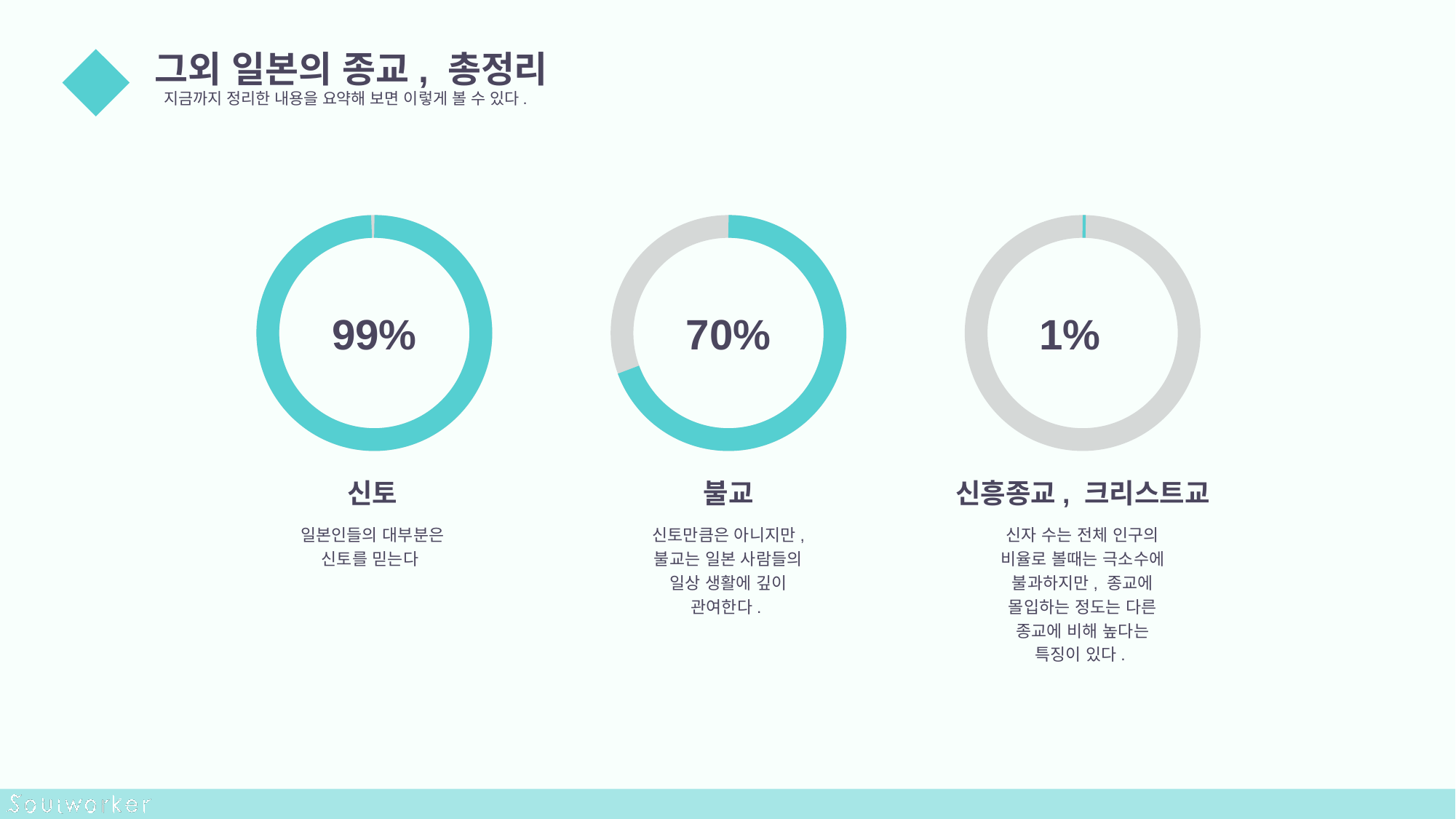

그외 일본의 종교, 총정리
지금까지 정리한 내용을 요약해 보면 이렇게 볼 수 있다.

01

99%
70%
1%
신토
일본인들의 대부분은 신토를 믿는다
불교
신토만큼은 아니지만, 불교는 일본 사람들의 일상 생활에 깊이 관여한다.
신흥종교, 크리스트교
신자 수는 전체 인구의 비율로 볼때는 극소수에 불과하지만, 종교에 몰입하는 정도는 다른 종교에 비해 높다는 특징이 있다.